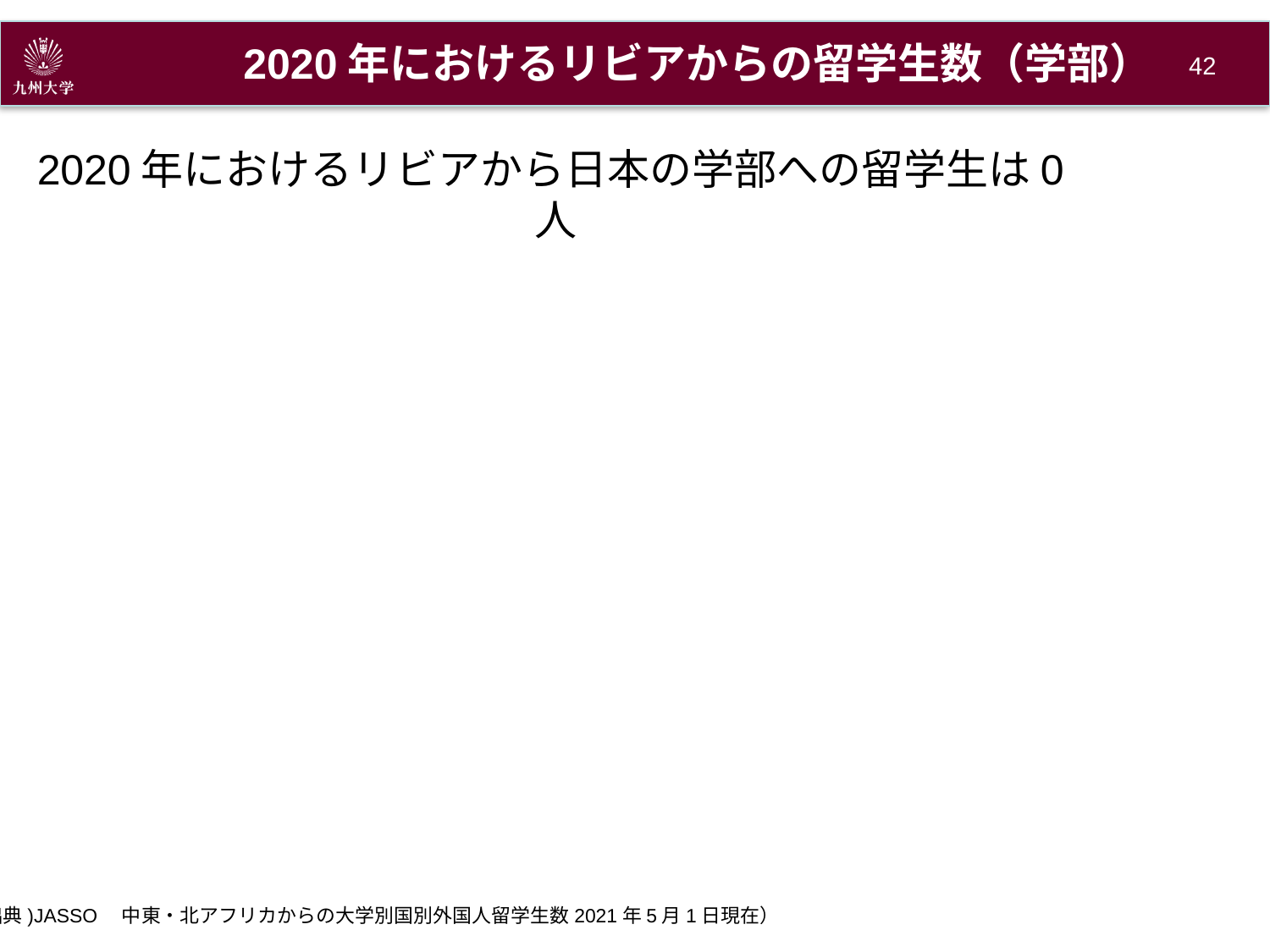

2020年におけるリビアからの留学生数（学部）
42
2020年におけるリビアから日本の学部への留学生は0人
(出典)JASSO　中東・北アフリカからの大学別国別外国人留学生数2021年5月1日現在）